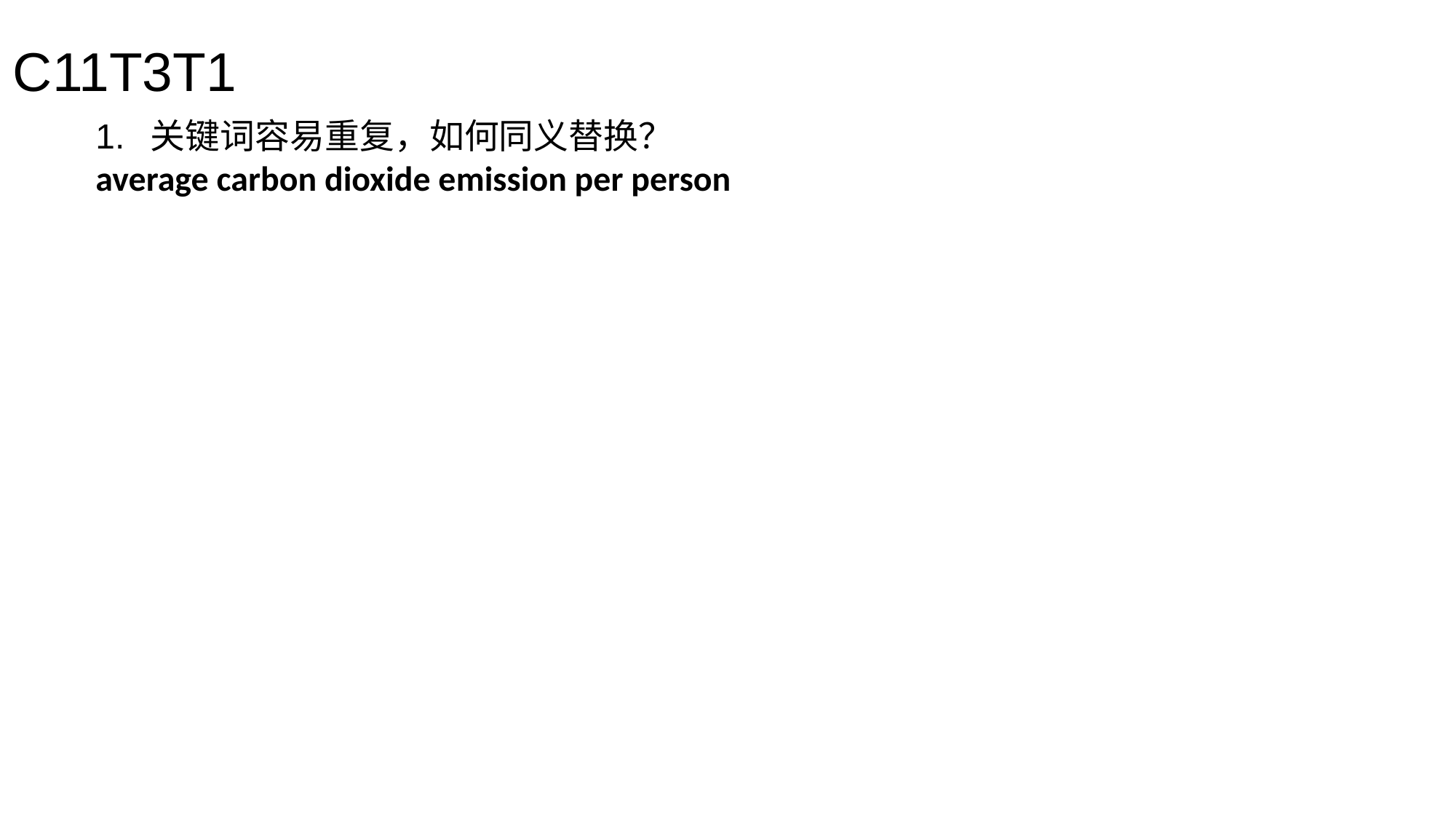

C11T3T1
关键词容易重复，如何同义替换？
average carbon dioxide emission per person